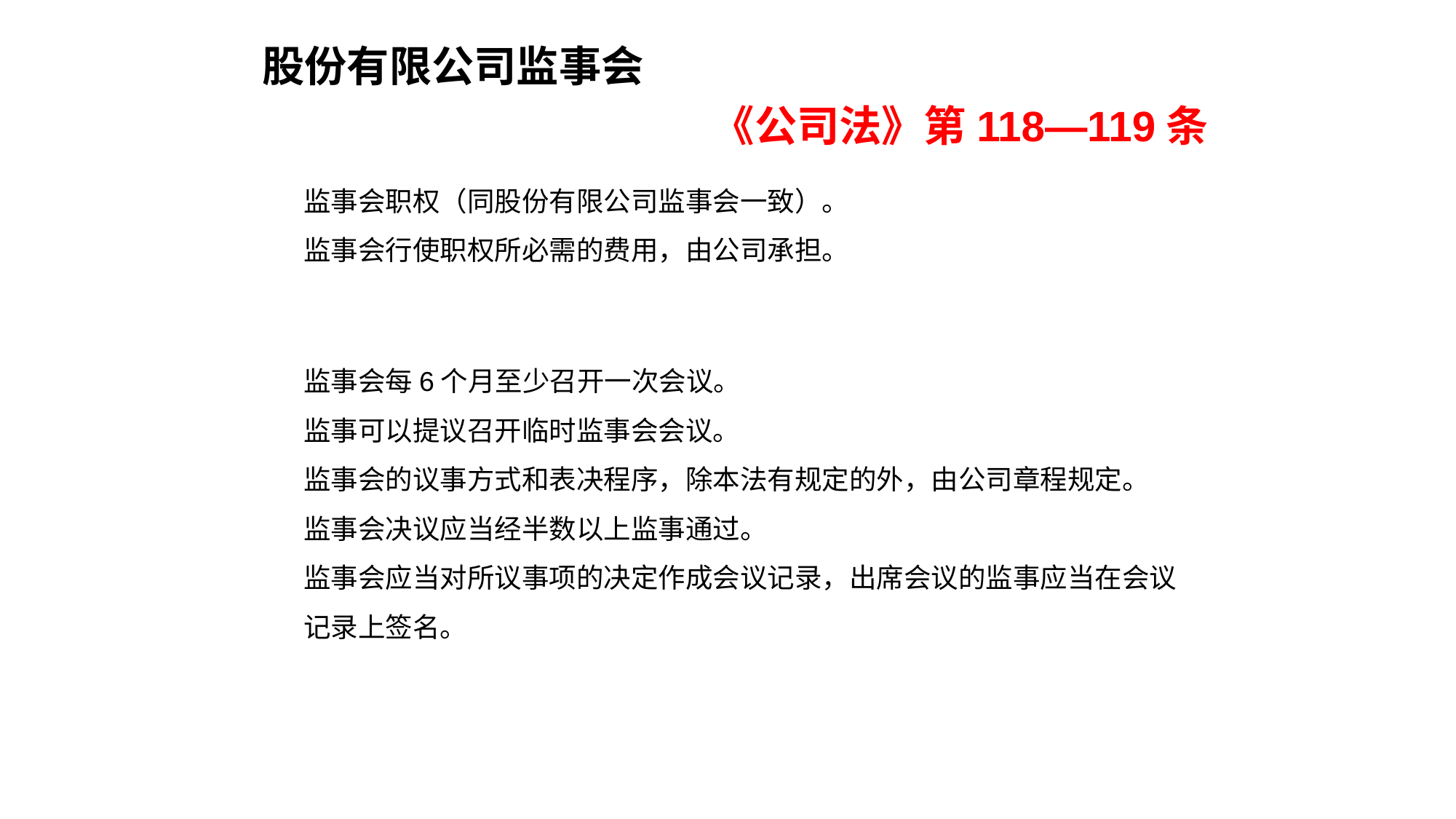

股份有限公司监事会
《公司法》第118—119条
监事会职权（同股份有限公司监事会一致）。
监事会行使职权所必需的费用，由公司承担。
监事会每6个月至少召开一次会议。
监事可以提议召开临时监事会会议。
监事会的议事方式和表决程序，除本法有规定的外，由公司章程规定。
监事会决议应当经半数以上监事通过。
监事会应当对所议事项的决定作成会议记录，出席会议的监事应当在会议记录上签名。